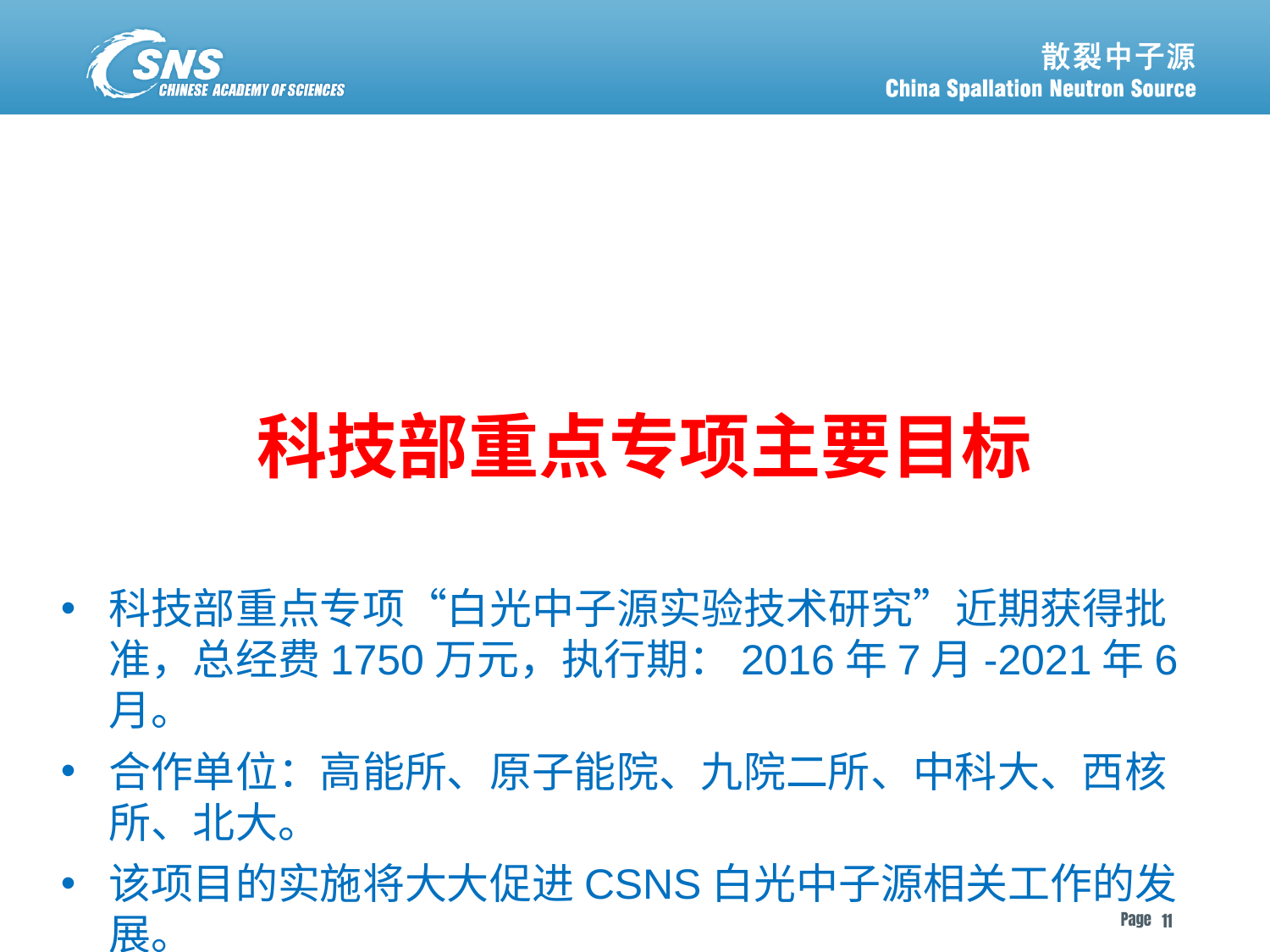

# 科技部重点专项主要目标
科技部重点专项“白光中子源实验技术研究”近期获得批准，总经费1750万元，执行期：2016年7月-2021年6月。
合作单位：高能所、原子能院、九院二所、中科大、西核所、北大。
该项目的实施将大大促进CSNS白光中子源相关工作的发展。
11